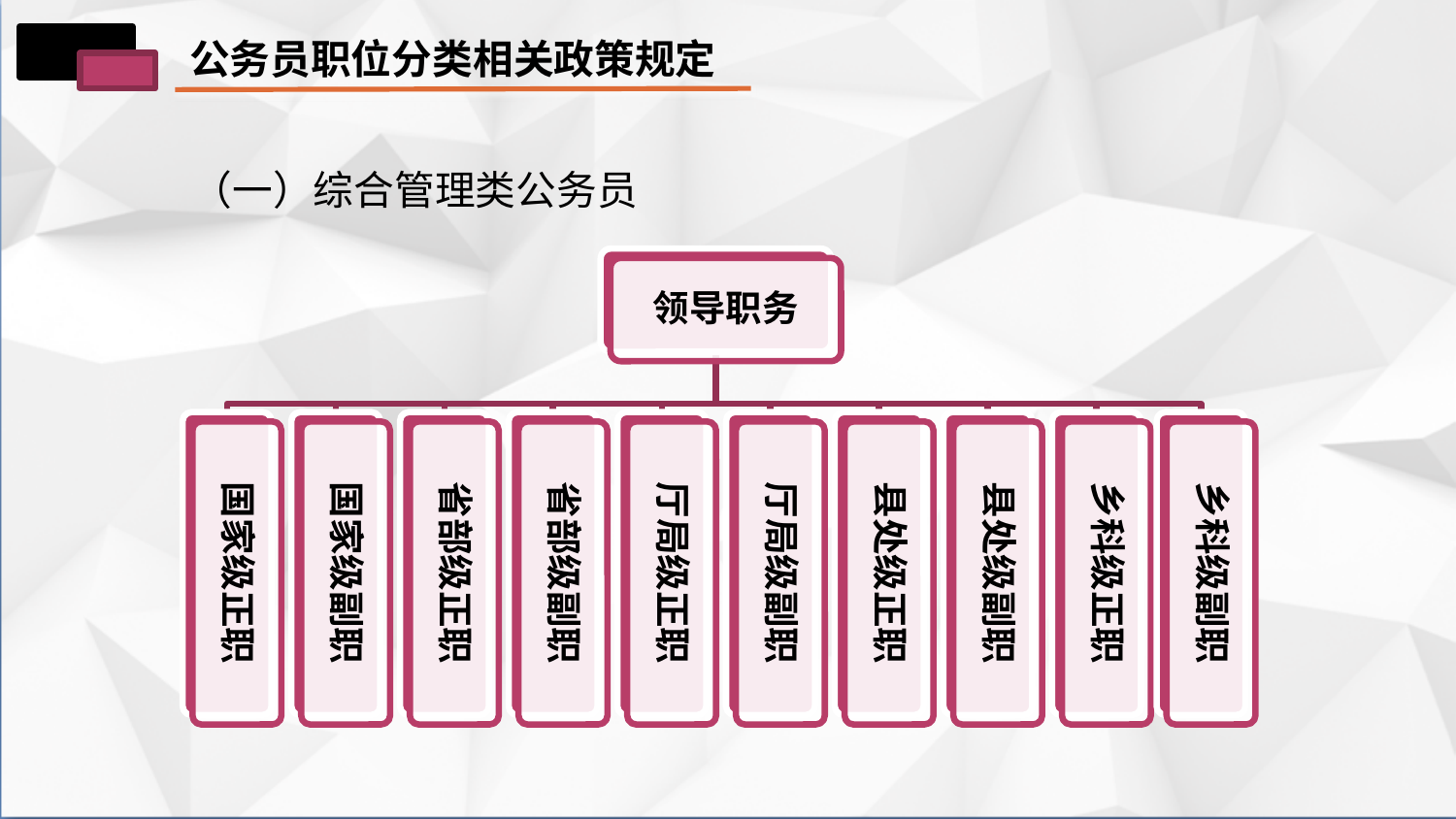

公务员职位分类相关政策规定

（一）综合管理类公务员
领导职务
国家级正职
国家级副职
省部级正职
省部级副职
厅局级正职
厅局级副职
县处级正职
县处级副职
乡科级正职
乡科级副职